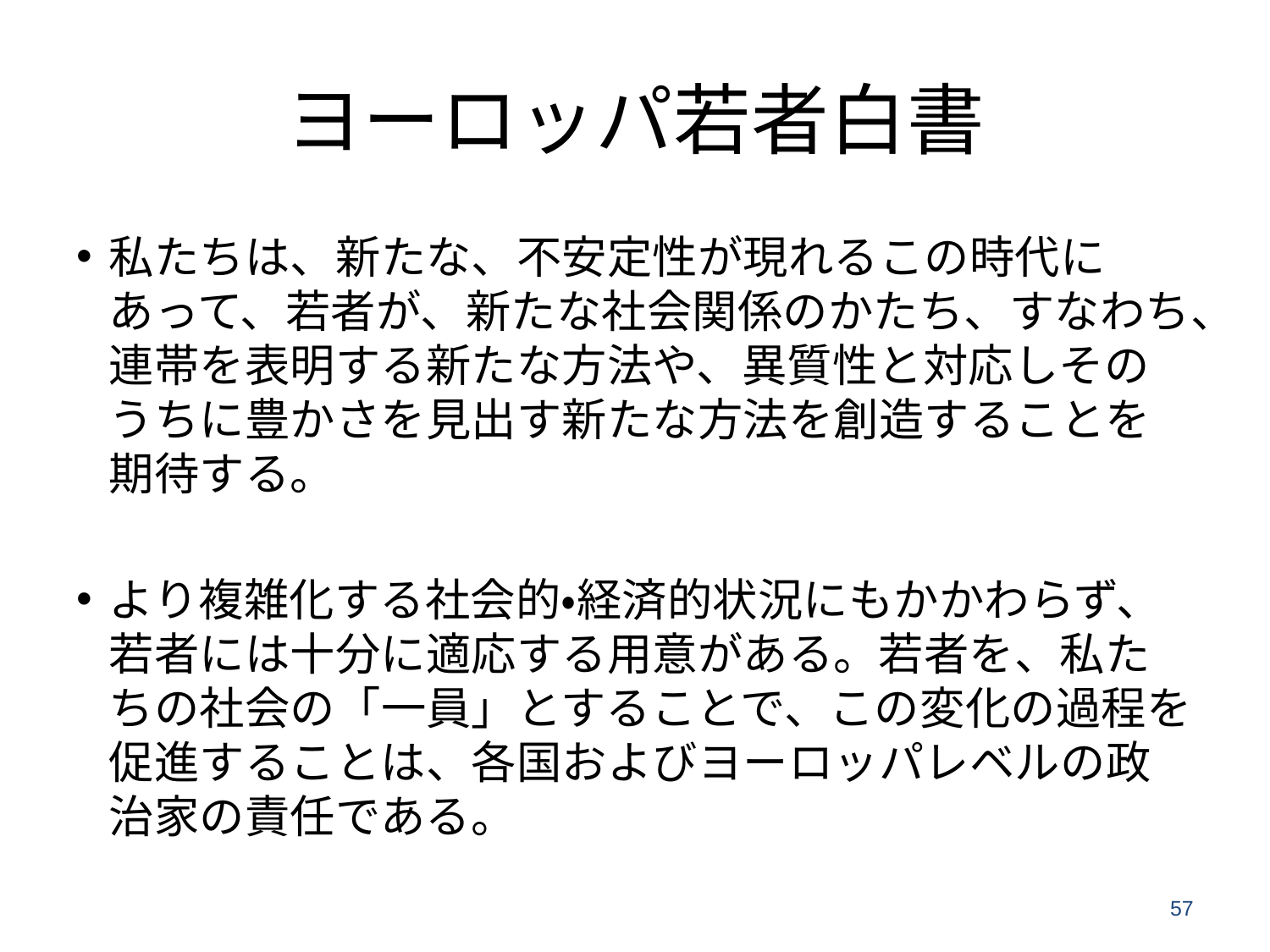

# ヨーロッパ若者白書
私たちは、新たな、不安定性が現れるこの時代にあって、若者が、新たな社会関係のかたち、すなわち、連帯を表明する新たな方法や、異質性と対応しそのうちに豊かさを見出す新たな方法を創造することを期待する。

より複雑化する社会的・経済的状況にもかかわらず、若者には十分に適応する用意がある。若者を、私たちの社会の「一員」とすることで、この変化の過程を促進することは、各国およびヨーロッパレベルの政治家の責任である。

57